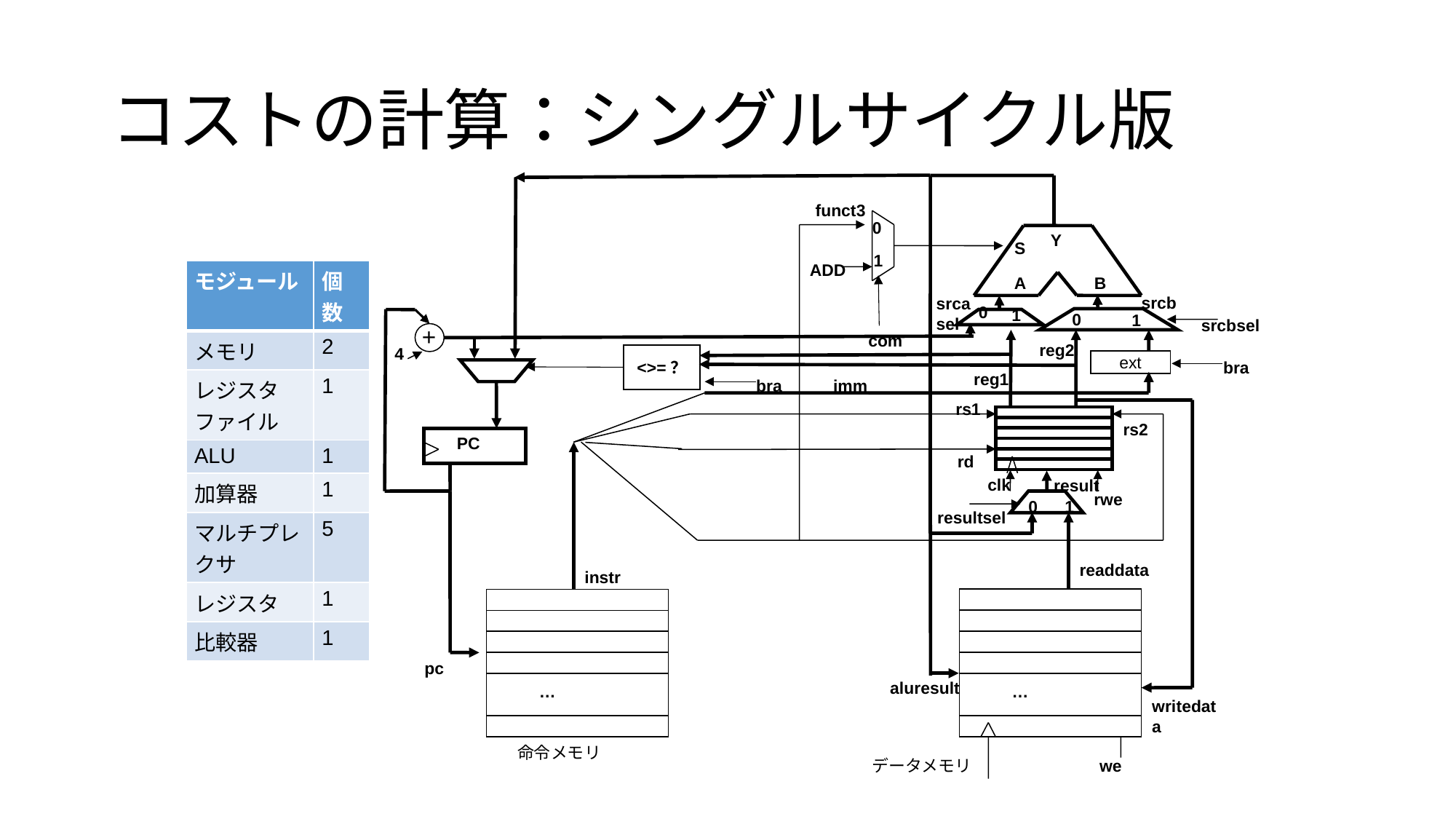

# コストの計算：シングルサイクル版

funct3

0

Y

S
1

ADD

A
B
srcb
srca
sel

0
1
0
1

srcbsel

＋
com

reg2

4
<>=？
ext

bra

reg1

imm
bra

rs1

rs2

PC

rd

clk
result

rwe

0
1
resultsel

readdata
instr

pc

aluresult

…
…

writedata

命令メモリ
データメモリ
we
| モジュール | 個数 |
| --- | --- |
| メモリ | 2 |
| レジスタファイル | 1 |
| ALU | 1 |
| 加算器 | 1 |
| マルチプレクサ | 5 |
| レジスタ | 1 |
| 比較器 | 1 |